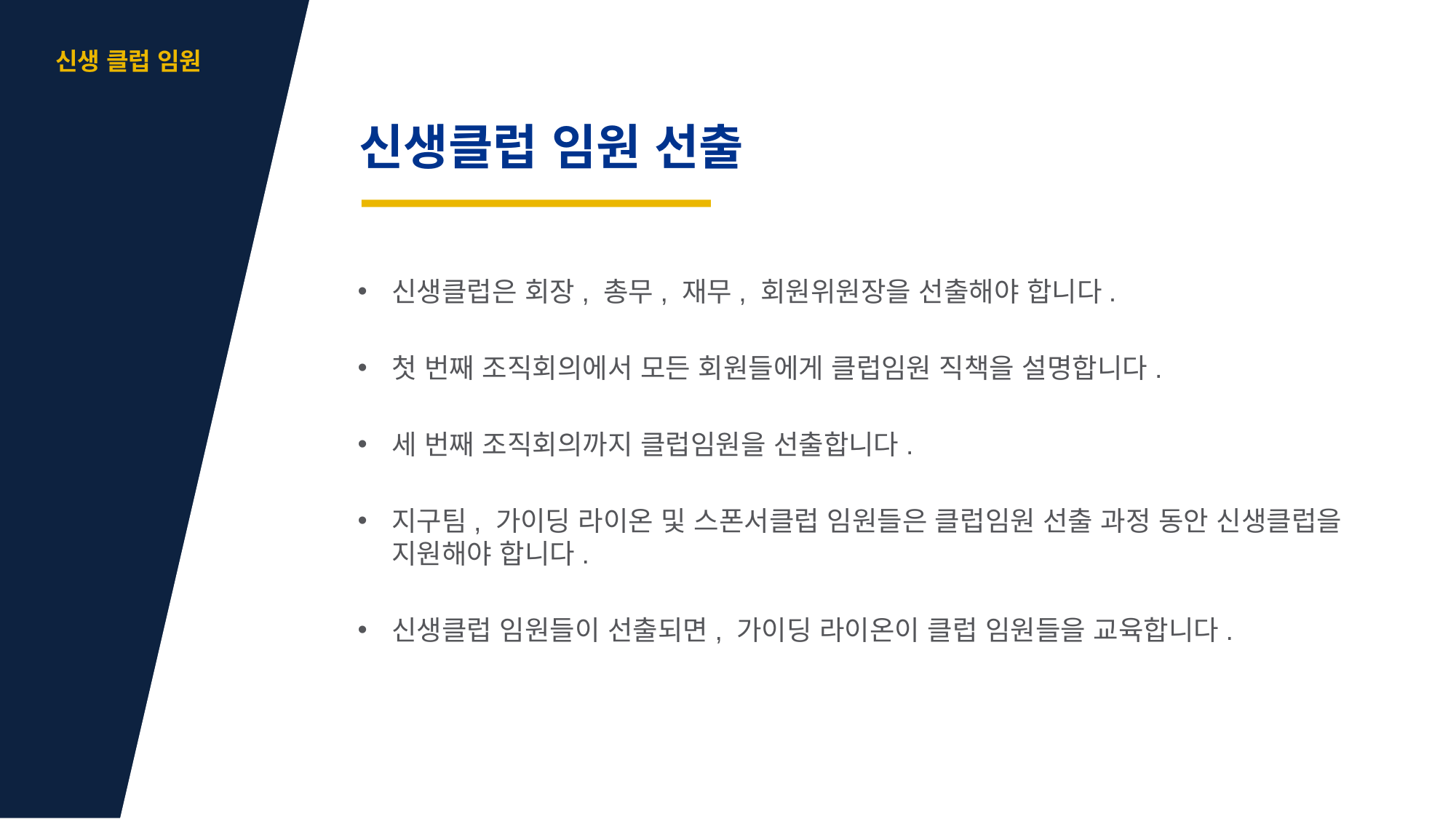

aa

신생 클럽 임원
신생클럽 임원 선출

신생클럽은 회장, 총무, 재무, 회원위원장을 선출해야 합니다.

첫 번째 조직회의에서 모든 회원들에게 클럽임원 직책을 설명합니다.

세 번째 조직회의까지 클럽임원을 선출합니다.

지구팀, 가이딩 라이온 및 스폰서클럽 임원들은 클럽임원 선출 과정 동안 신생클럽을 지원해야 합니다.

신생클럽 임원들이 선출되면, 가이딩 라이온이 클럽 임원들을 교육합니다.

6